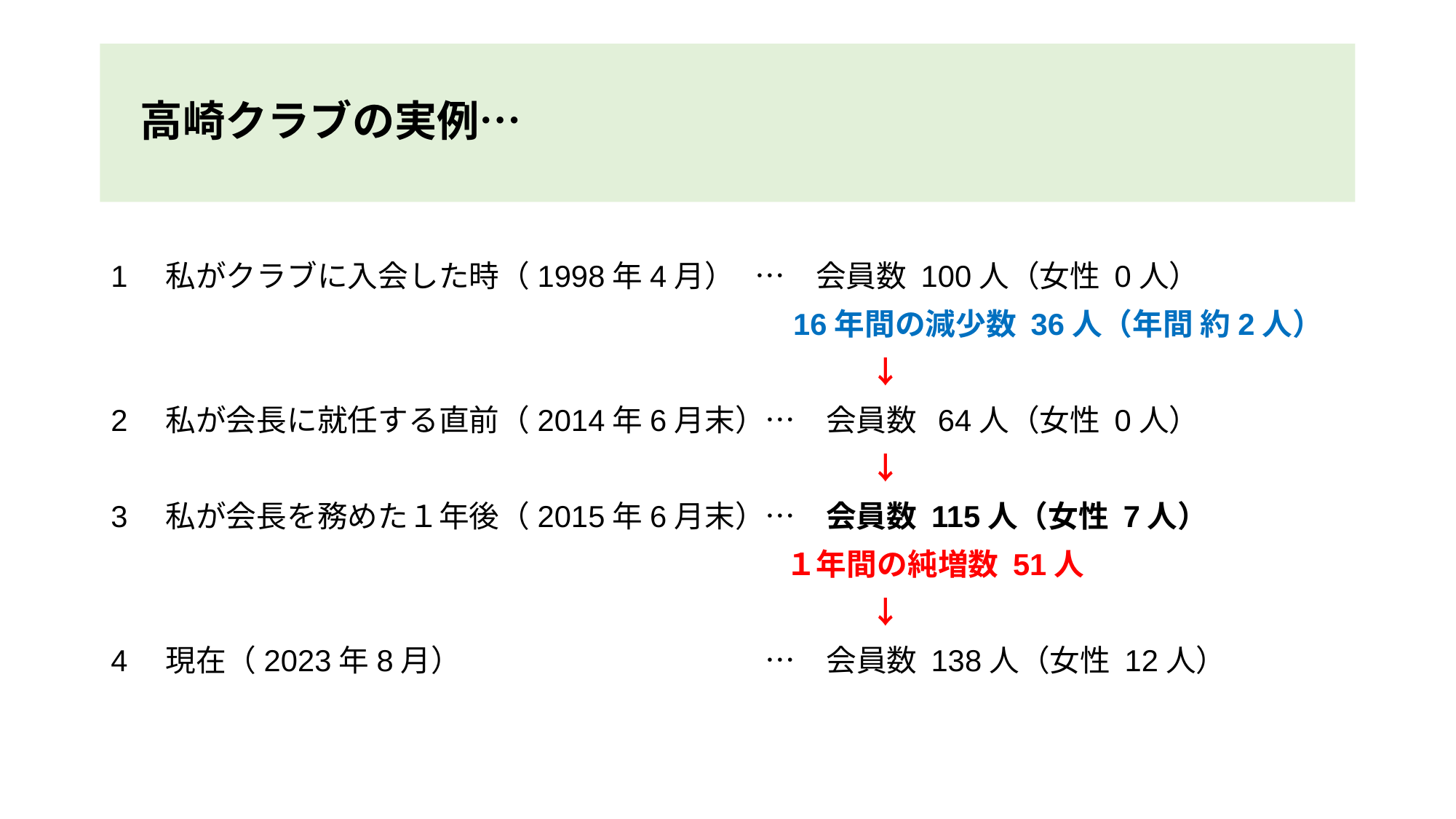

# 高崎クラブの実例…
1　私がクラブに入会した時（1998年4月）   …　会員数 100人（女性 0人）
　　　　　　　　　　　　　　　　　　　　　　 16年間の減少数 36人（年間 約2人）
　　　　　　　　　　　　　　　　　　　　　　　　　↓
2　私が会長に就任する直前（2014年6月末）…　会員数  64人（女性 0人）
　　　　　　　　　　　　　　　　　　　　　　　　　↓
3　私が会長を務めた１年後（2015年6月末）…　会員数 115人（女性 7人）
　　　　　　　　　　　　　　　　　　　　　 　１年間の純増数 51人
　　　　　　　　　　　　　　　　　　　　　　　　　↓
4　現在（2023年8月）　　　　　　　　　　…　会員数 138人（女性 12人）